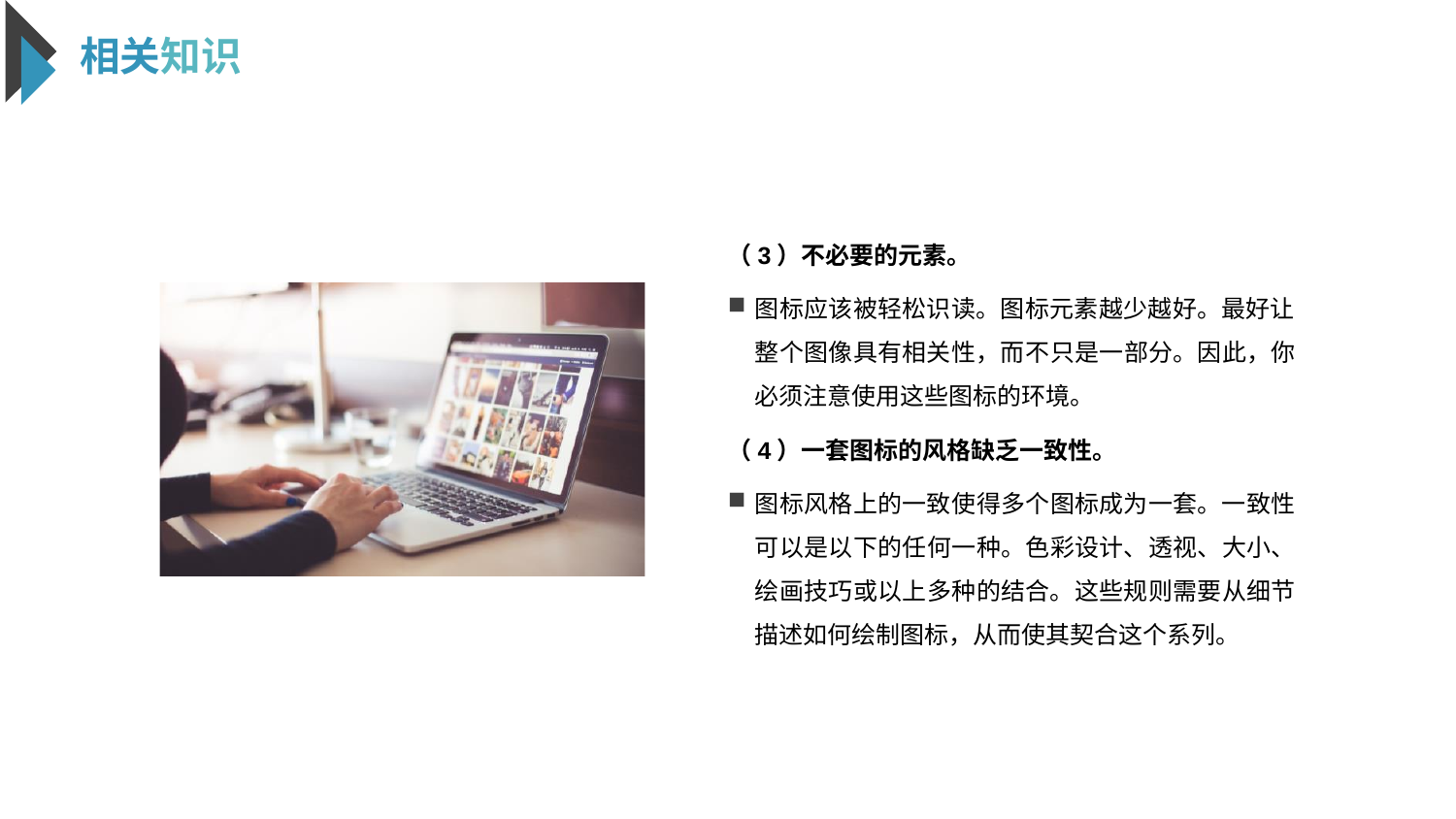

相关知识

（3）不必要的元素。
图标应该被轻松识读。图标元素越少越好。最好让整个图像具有相关性，而不只是一部分。因此，你必须注意使用这些图标的环境。

（4）一套图标的风格缺乏一致性。
图标风格上的一致使得多个图标成为一套。一致性可以是以下的任何一种。色彩设计、透视、大小、绘画技巧或以上多种的结合。这些规则需要从细节描述如何绘制图标，从而使其契合这个系列。